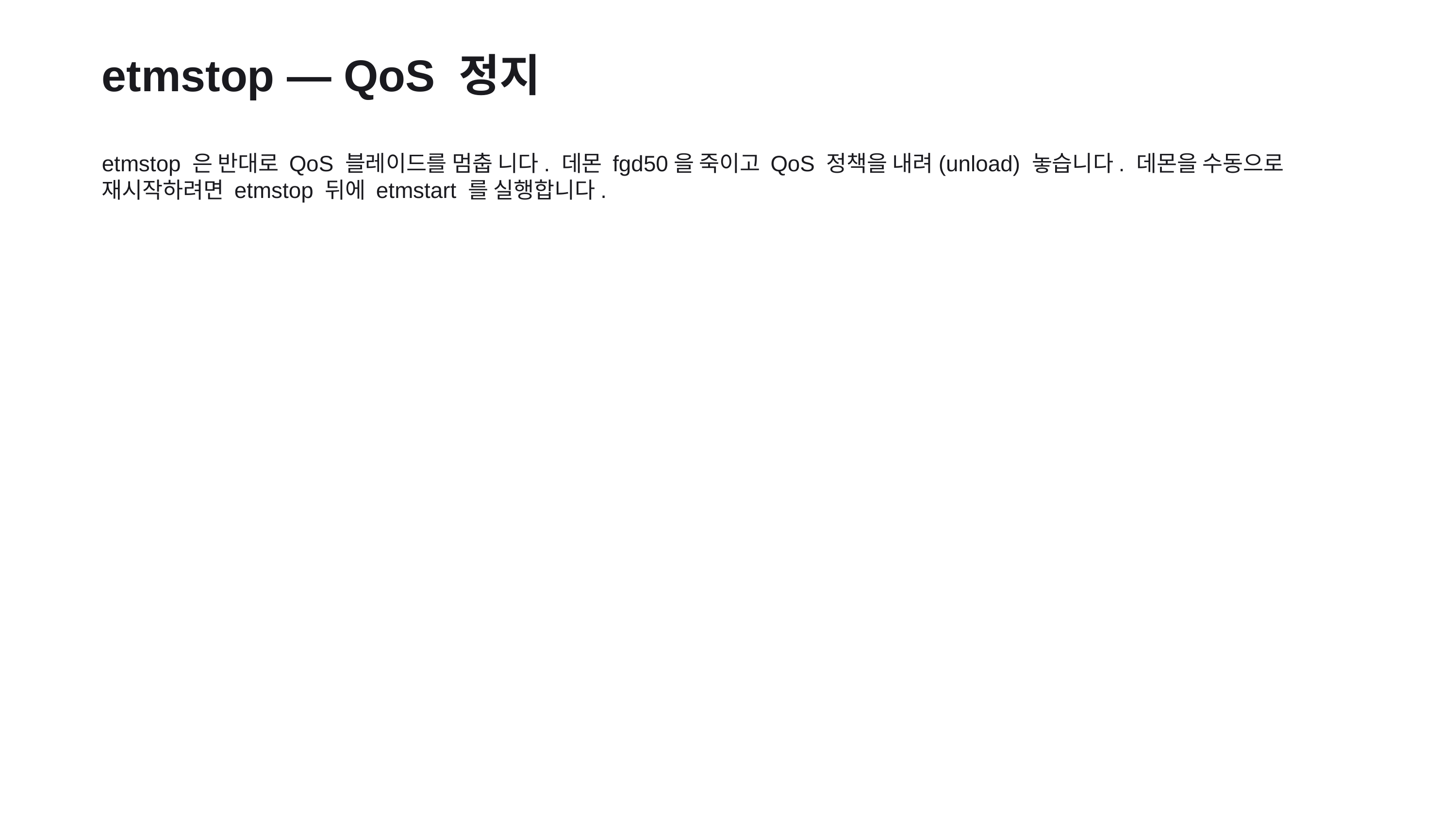

etmstop — QoS 정지
etmstop 은 반대로 QoS 블레이드를 멈춥 니다. 데몬 fgd50을 죽이고 QoS 정책을 내려(unload) 놓습니다. 데몬을 수동으로 재시작하려면 etmstop 뒤에 etmstart 를 실행합니다.